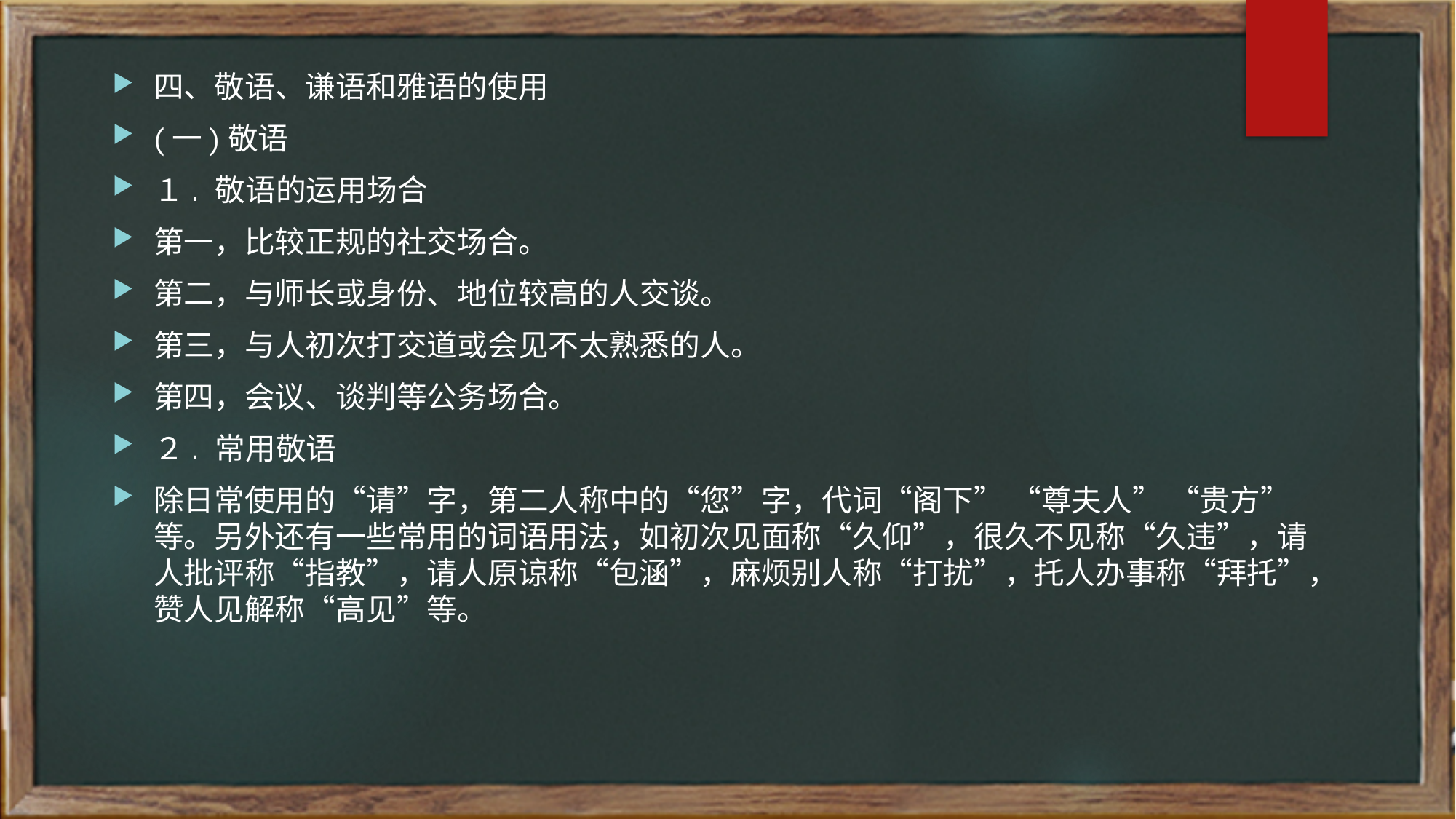

四、敬语、谦语和雅语的使用
(一)敬语
１. 敬语的运用场合
第一，比较正规的社交场合。
第二，与师长或身份、地位较高的人交谈。
第三，与人初次打交道或会见不太熟悉的人。
第四，会议、谈判等公务场合。
２. 常用敬语
除日常使用的“请”字，第二人称中的“您”字，代词“阁下” “尊夫人” “贵方”等。另外还有一些常用的词语用法，如初次见面称“久仰”，很久不见称“久违”，请人批评称“指教”，请人原谅称“包涵”，麻烦别人称“打扰”，托人办事称“拜托”，赞人见解称“高见”等。